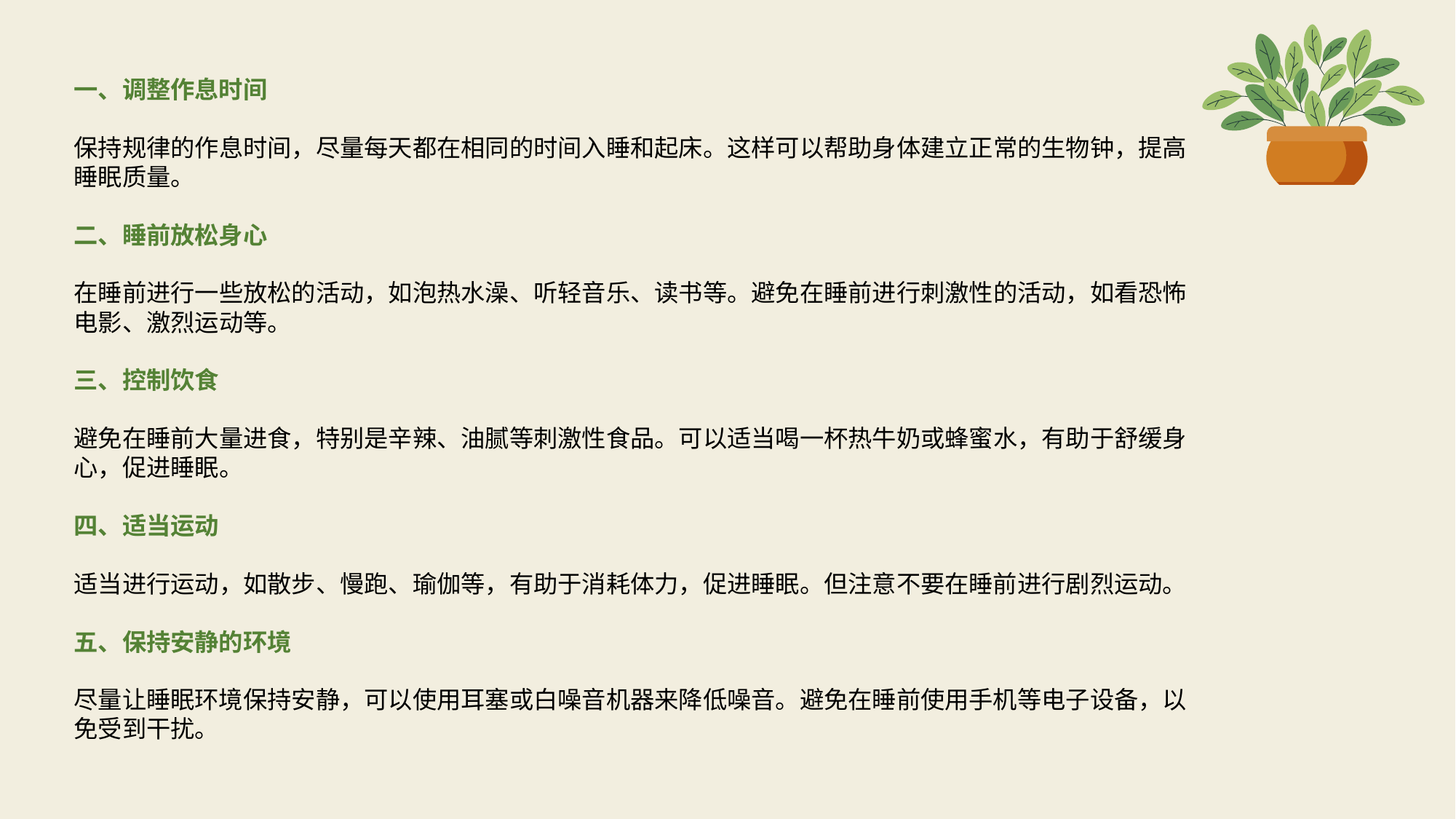

一、调整作息时间

保持规律的作息时间，尽量每天都在相同的时间入睡和起床。这样可以帮助身体建立正常的生物钟，提高睡眠质量。

二、睡前放松身心

在睡前进行一些放松的活动，如泡热水澡、听轻音乐、读书等。避免在睡前进行刺激性的活动，如看恐怖电影、激烈运动等。

三、控制饮食

避免在睡前大量进食，特别是辛辣、油腻等刺激性食品。可以适当喝一杯热牛奶或蜂蜜水，有助于舒缓身心，促进睡眠。

四、适当运动

适当进行运动，如散步、慢跑、瑜伽等，有助于消耗体力，促进睡眠。但注意不要在睡前进行剧烈运动。

五、保持安静的环境

尽量让睡眠环境保持安静，可以使用耳塞或白噪音机器来降低噪音。避免在睡前使用手机等电子设备，以免受到干扰。